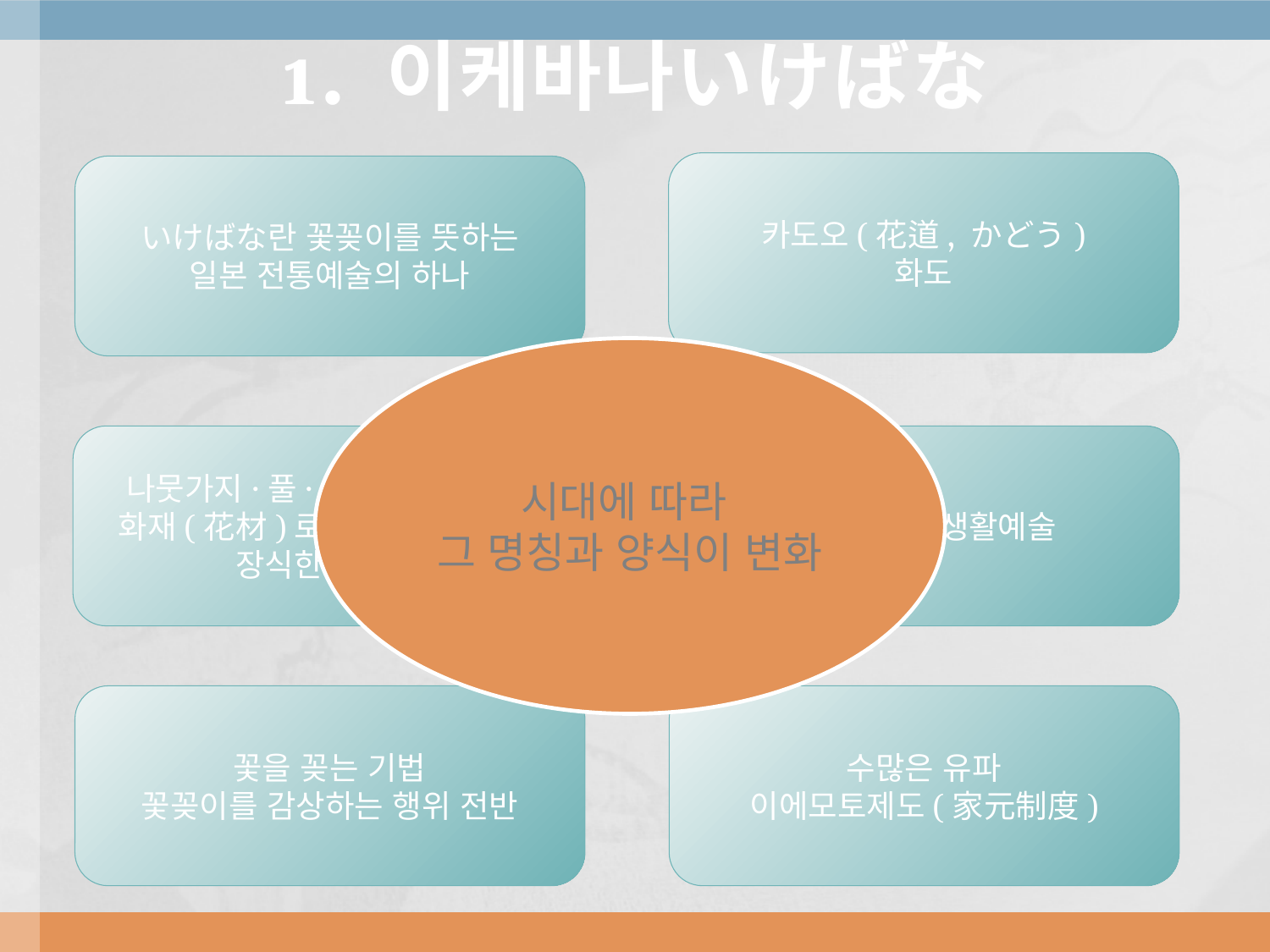

# 1. 이케바나いけばな
카도오(花道, かどう)
화도
いけばな란 꽃꽂이를 뜻하는
일본 전통예술의 하나
시대에 따라
그 명칭과 양식이 변화
나뭇가지·풀·잎사귀·꽃 등의
화재(花材)로 화기(花器)에
장식한 꽃꽂이
접대예술, 생활예술
꽃을 꽂는 기법
꽃꽂이를 감상하는 행위 전반
수많은 유파
이에모토제도(家元制度)